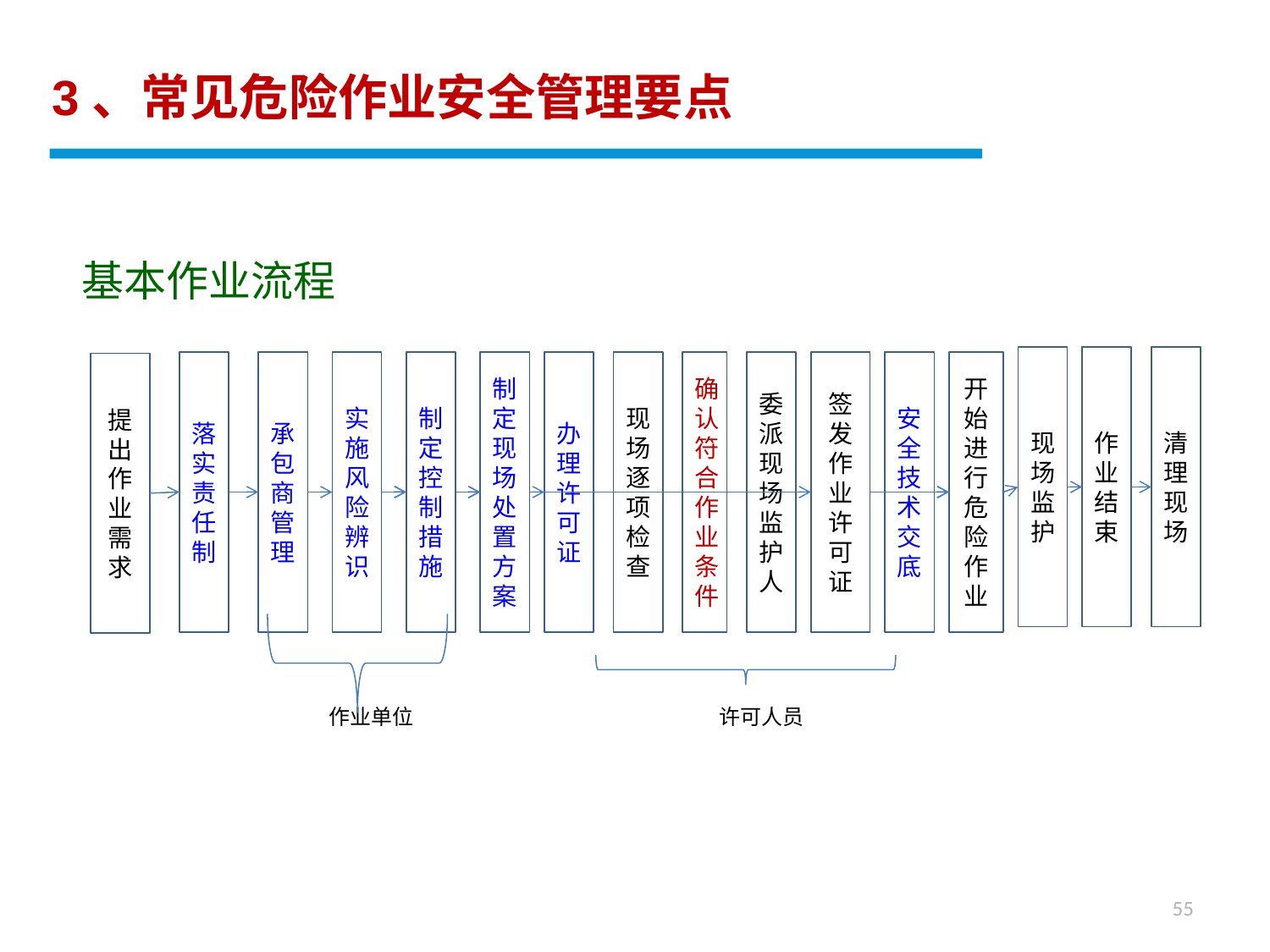

3、常见危险作业安全管理要点
基本作业流程
现场监护
作业结束
清理现场
落实责任制
承包商管理
实施风险辨识
制定控制措施
制定现场处置方案
办理许可证
现场逐项检查
确认符合作业条件
委派现场监护人
签发作业许可证
安全技术交底
开始进行危险作业
提出作业需求

作业单位
许可人员
55